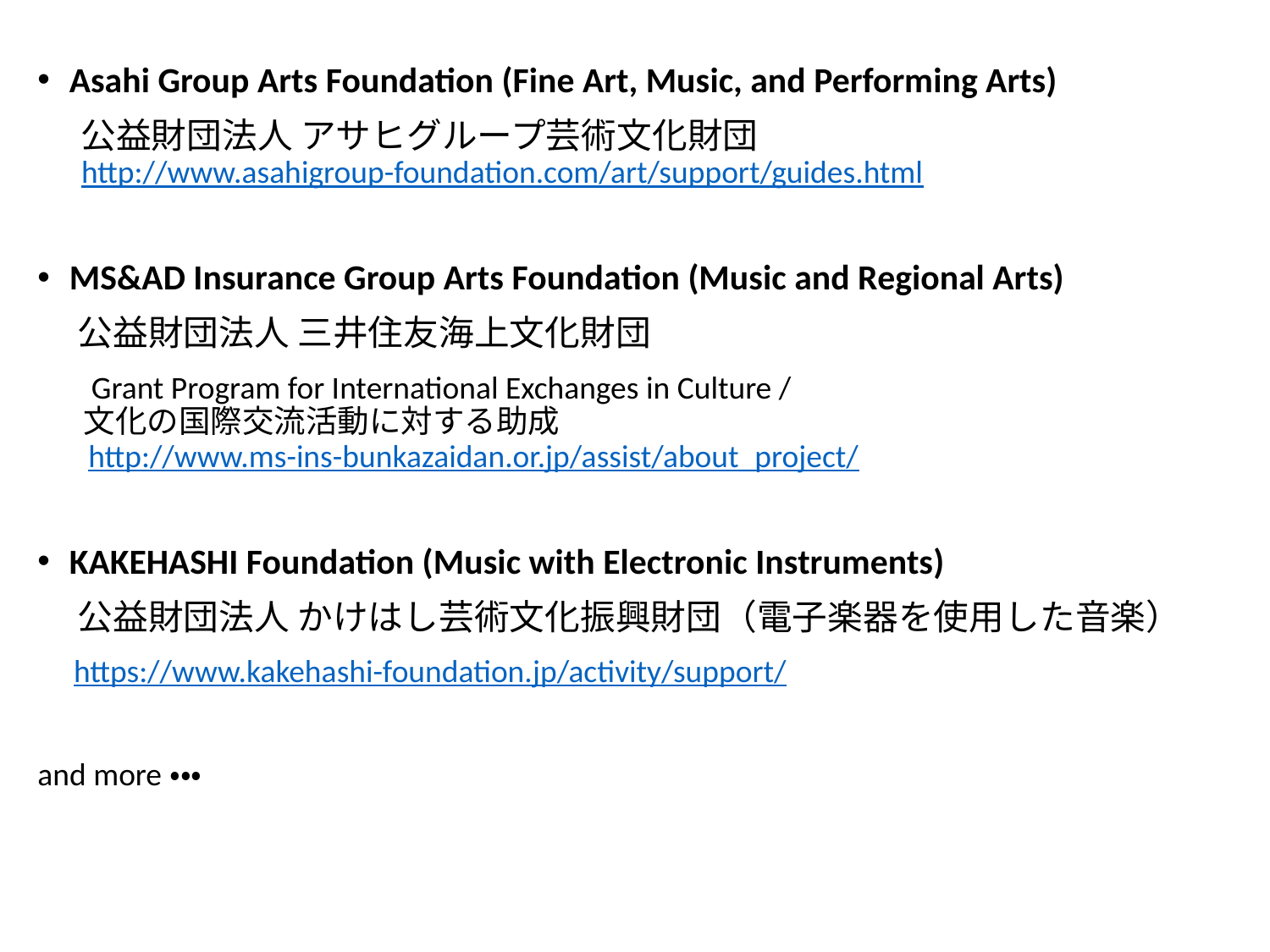

Asahi Group Arts Foundation (Fine Art, Music, and Performing Arts)
　 公益財団法人 アサヒグループ芸術文化財団　
     http://www.asahigroup-foundation.com/art/support/guides.html

MS&AD Insurance Group Arts Foundation (Music and Regional Arts)
    公益財団法人 三井住友海上文化財団
　  Grant Program for International Exchanges in Culture /
　  文化の国際交流活動に対する助成
      http://www.ms-ins-bunkazaidan.or.jp/assist/about_project/

KAKEHASHI Foundation (Music with Electronic Instruments)
    公益財団法人 かけはし芸術文化振興財団（電子楽器を使用した音楽）
     https://www.kakehashi-foundation.jp/activity/support/

and more・・・